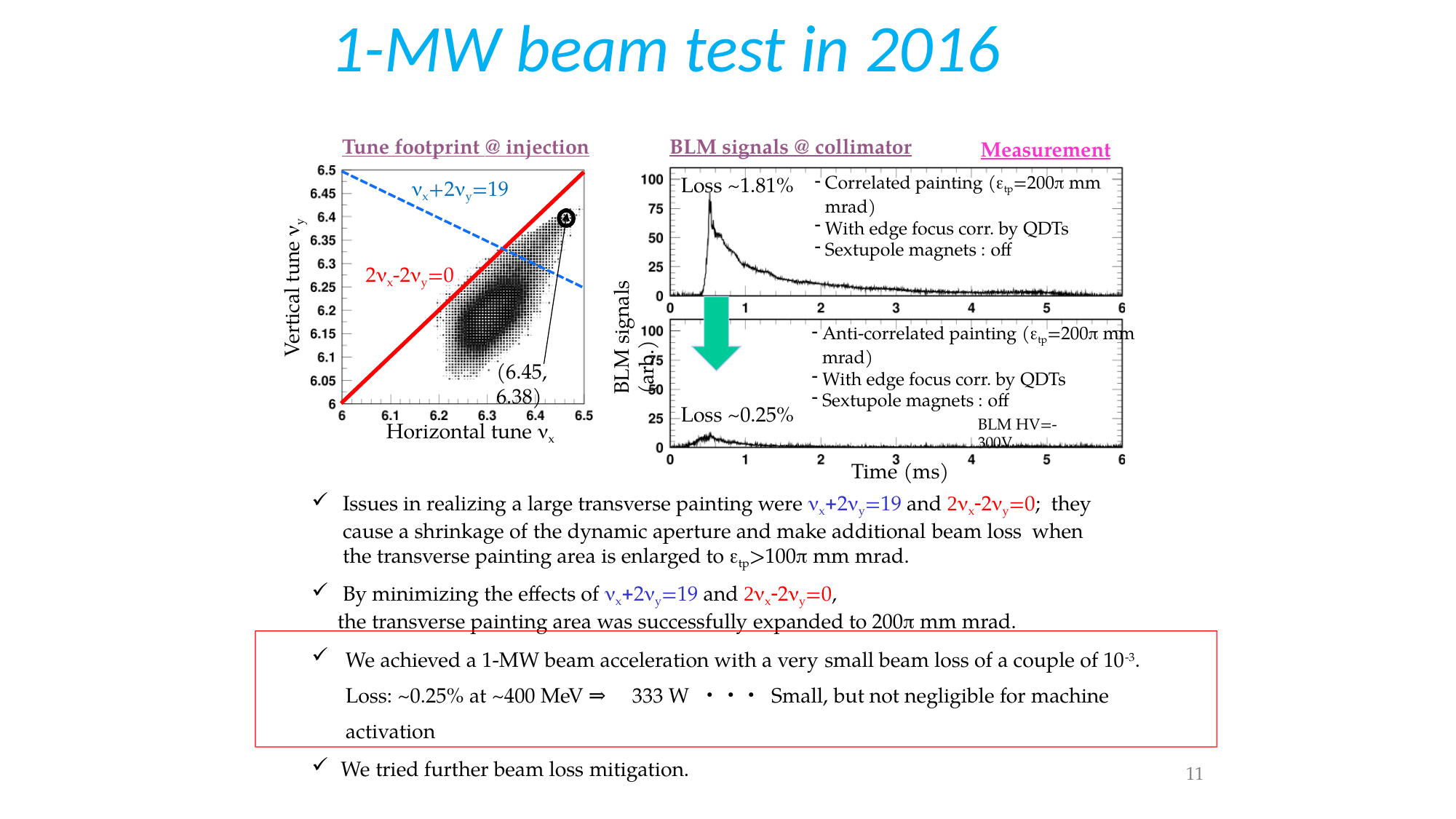

# 1-MW beam test in 2016

BLM signals @ collimator
Tune footprint @ injection
νx+2νy=19
Measurement

Loss ~1.81%
Correlated painting (εtp=200π mm mrad)
With edge focus corr. by QDTs
Sextupole magnets : off

Vertical tune νy
BLM signals (arb.)
2νx-2νy=0

Anti-correlated painting (εtp=200π mm mrad)
With edge focus corr. by QDTs
Sextupole magnets : off
(6.45, 6.38)
Loss ~0.25%
BLM HV=-300V
Horizontal tune νx
Time (ms)
Issues in realizing a large transverse painting were νx+2νy=19 and 2νx−2νy=0;  they cause a shrinkage of the dynamic aperture and make additional beam loss  when the transverse painting area is enlarged to εtp>100π mm mrad.
By minimizing the effects of νx+2νy=19 and 2νx−2νy=0,
the transverse painting area was successfully expanded to 200π mm mrad.
We achieved a 1-MW beam acceleration with a very small beam loss of a couple of 10-3.  Loss: ~0.25% at ~400 MeV ⇒ 333 W ・・・ Small, but not negligible for machine activation
We tried further beam loss mitigation.

11